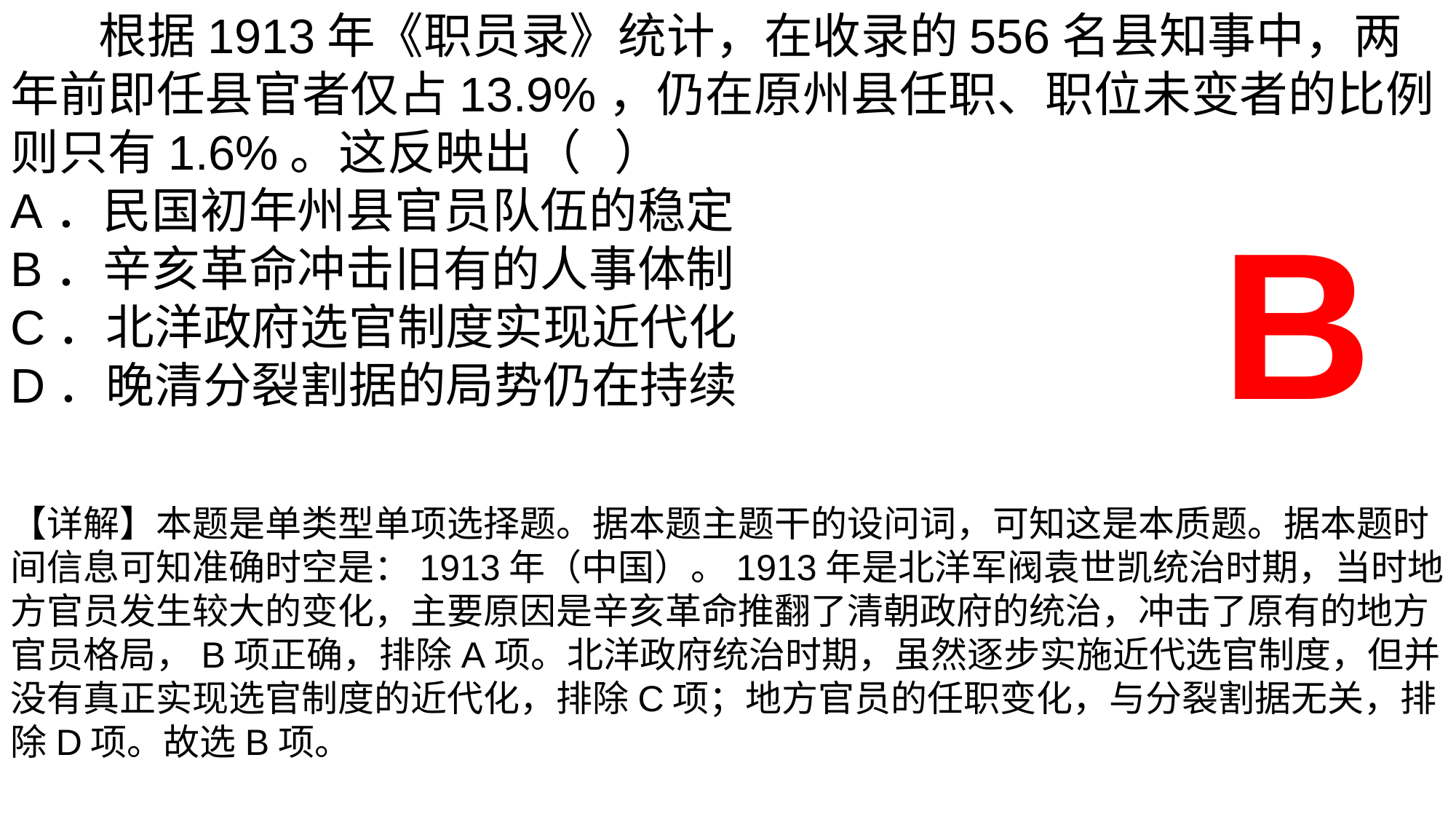

根据1913年《职员录》统计，在收录的556名县知事中，两年前即任县官者仅占13.9%，仍在原州县任职、职位未变者的比例则只有1.6%。这反映出（   ）
A．民国初年州县官员队伍的稳定
B．辛亥革命冲击旧有的人事体制
C．北洋政府选官制度实现近代化
D．晚清分裂割据的局势仍在持续

【详解】本题是单类型单项选择题。据本题主题干的设问词，可知这是本质题。据本题时间信息可知准确时空是：1913年（中国）。1913年是北洋军阀袁世凯统治时期，当时地方官员发生较大的变化，主要原因是辛亥革命推翻了清朝政府的统治，冲击了原有的地方官员格局，B项正确，排除A项。北洋政府统治时期，虽然逐步实施近代选官制度，但并没有真正实现选官制度的近代化，排除C项；地方官员的任职变化，与分裂割据无关，排除D项。故选B项。
B